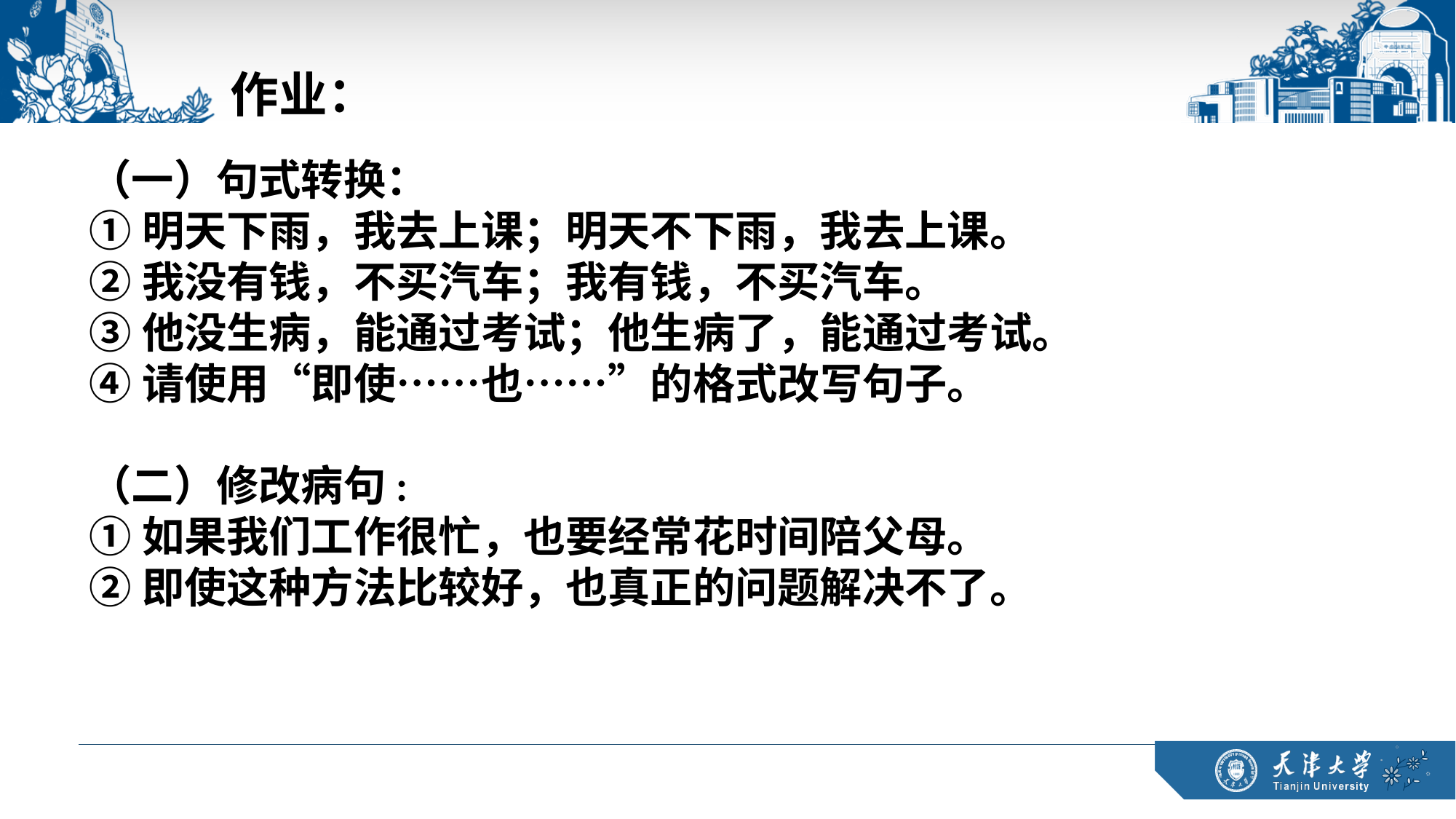

作业：
（一）句式转换：
①明天下雨，我去上课；明天不下雨，我去上课。
②我没有钱，不买汽车；我有钱，不买汽车。
③他没生病，能通过考试；他生病了，能通过考试。
④请使用“即使……也……”的格式改写句子。

（二）修改病句:
①如果我们工作很忙，也要经常花时间陪父母。
②即使这种方法比较好，也真正的问题解决不了。